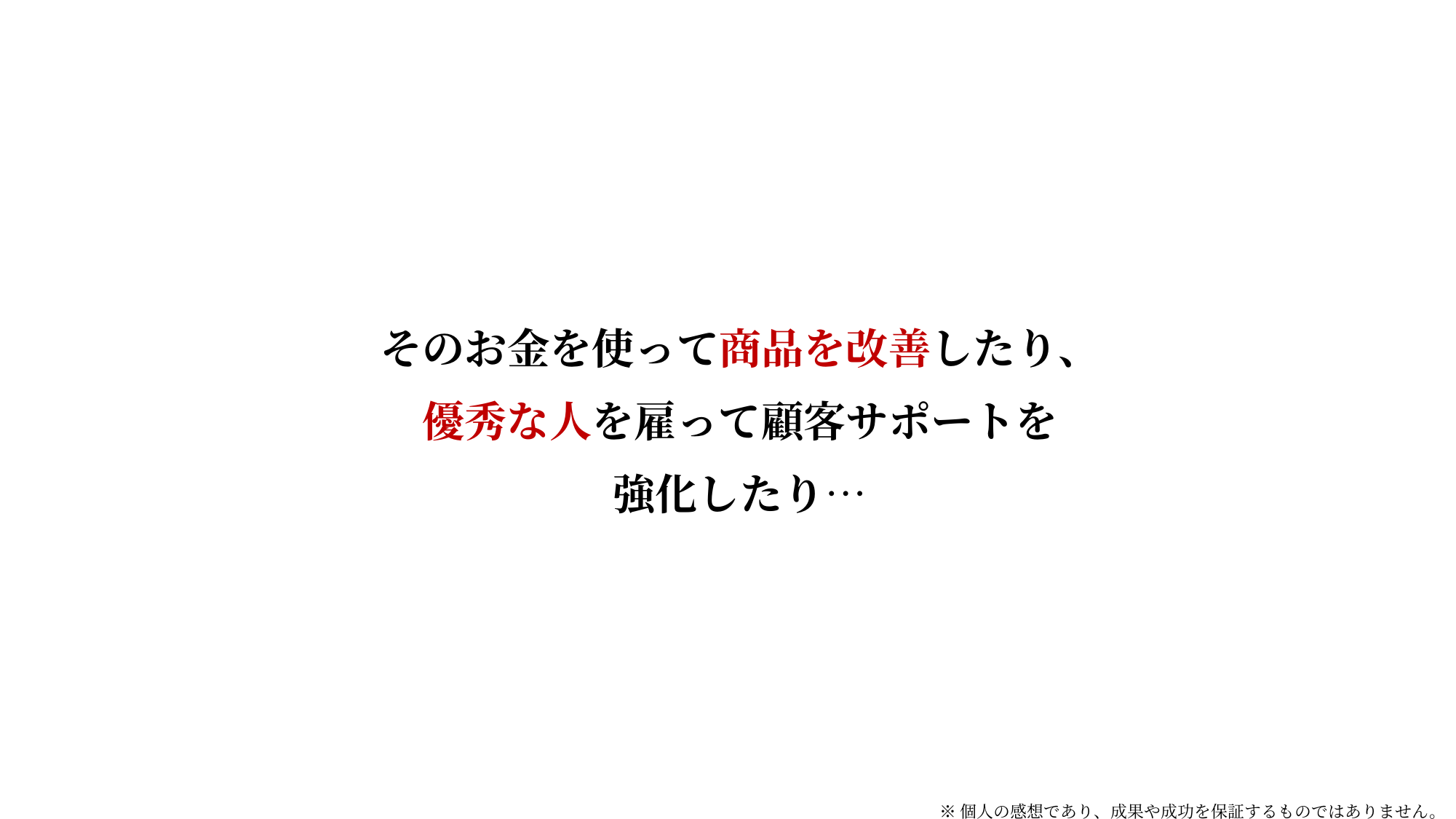

そのお金を使って商品を改善したり、
優秀な人を雇って顧客サポートを
強化したり…
※個人の感想であり、成果や成功を保証するものではありません。